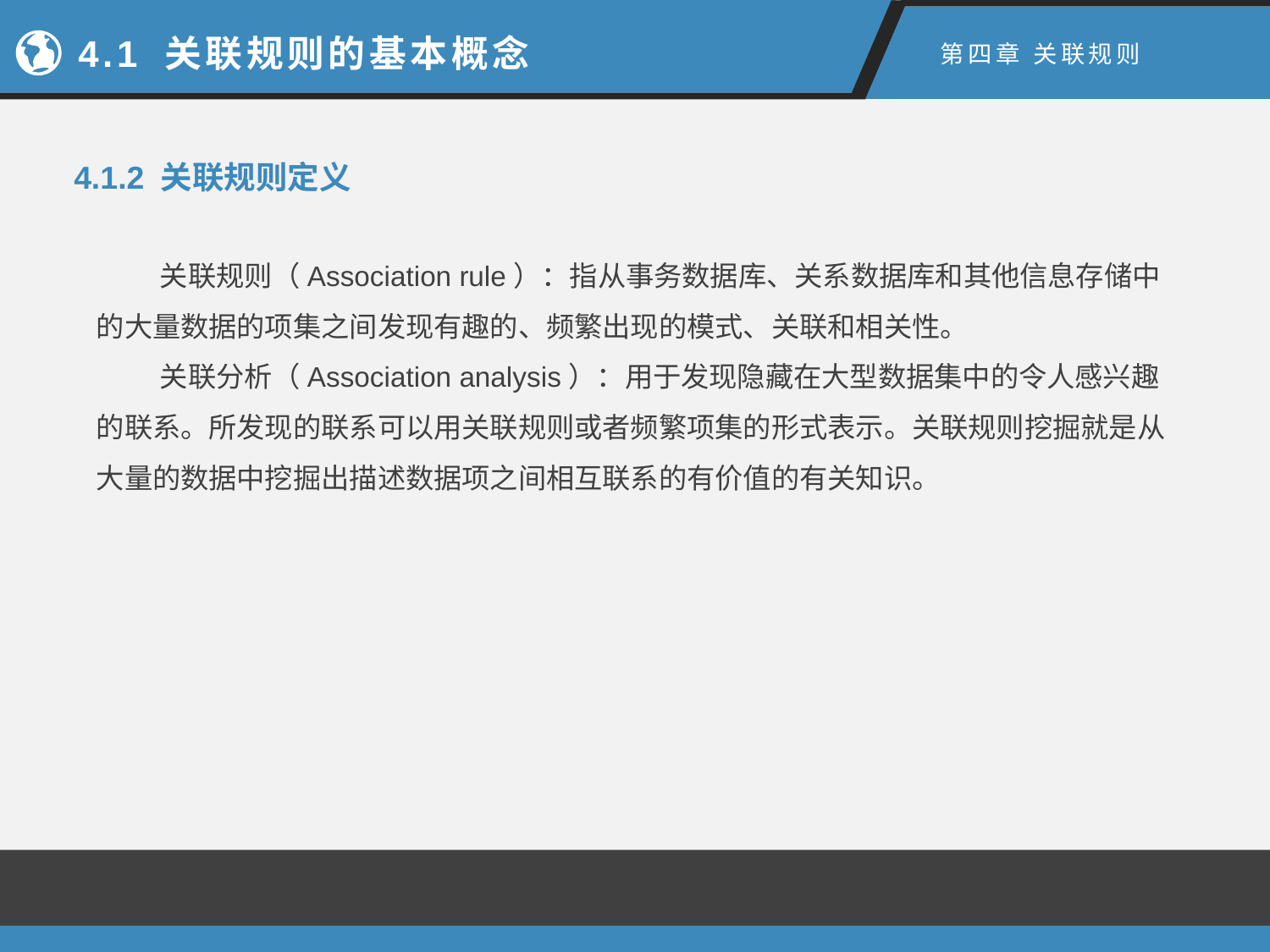

4.1 关联规则的基本概念

第四章 关联规则
4.1.2 关联规则定义
关联规则（Association rule）：指从事务数据库、关系数据库和其他信息存储中的大量数据的项集之间发现有趣的、频繁出现的模式、关联和相关性。
关联分析（Association analysis）：用于发现隐藏在大型数据集中的令人感兴趣的联系。所发现的联系可以用关联规则或者频繁项集的形式表示。关联规则挖掘就是从大量的数据中挖掘出描述数据项之间相互联系的有价值的有关知识。